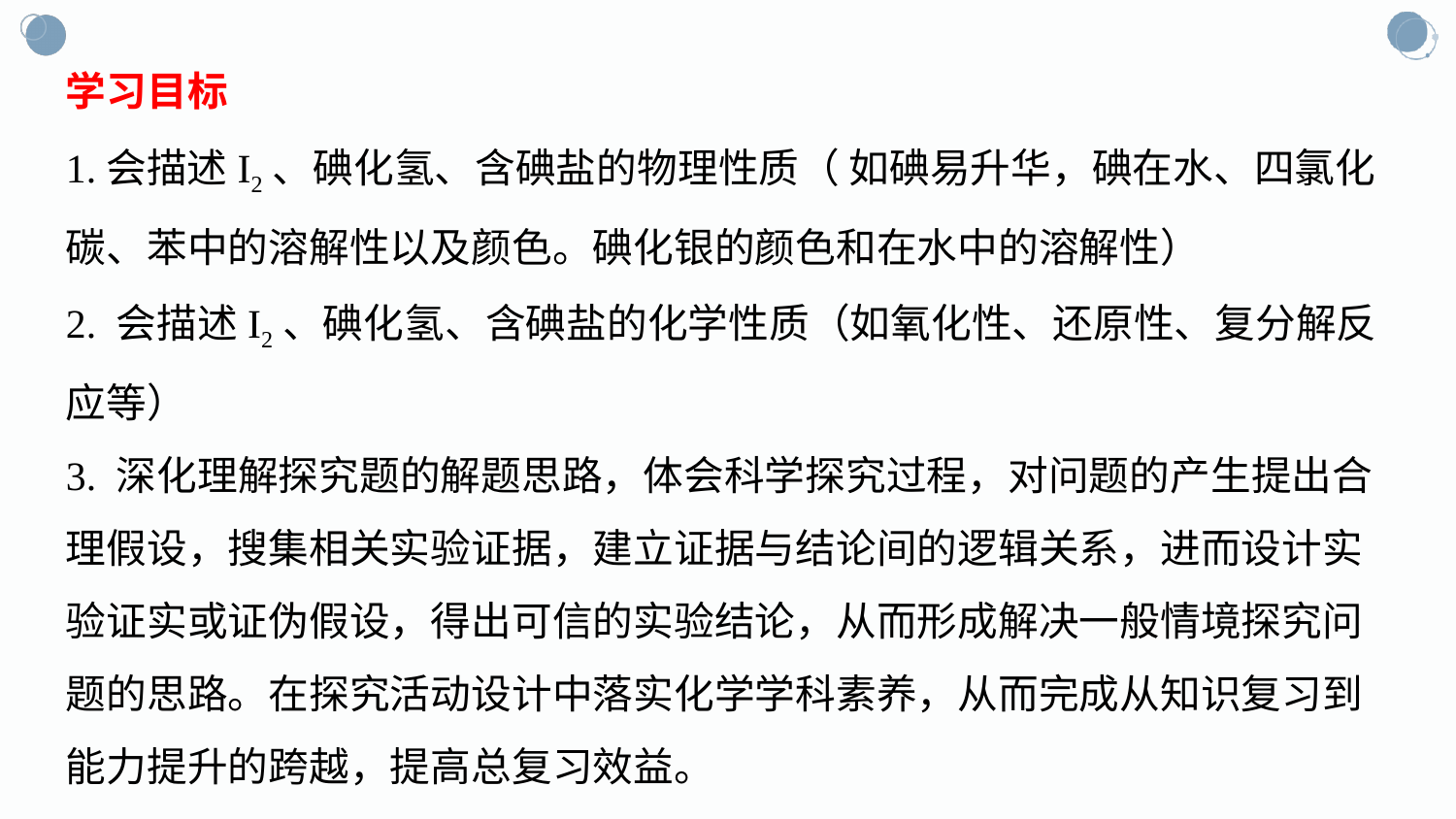

学习目标
1.会描述I2、碘化氢、含碘盐的物理性质（ 如碘易升华，碘在水、四氯化碳、苯中的溶解性以及颜色。碘化银的颜色和在水中的溶解性）
2. 会描述I2、碘化氢、含碘盐的化学性质（如氧化性、还原性、复分解反应等）
3. 深化理解探究题的解题思路，体会科学探究过程，对问题的产生提出合理假设，搜集相关实验证据，建立证据与结论间的逻辑关系，进而设计实验证实或证伪假设，得出可信的实验结论，从而形成解决一般情境探究问题的思路。在探究活动设计中落实化学学科素养，从而完成从知识复习到能力提升的跨越，提高总复习效益。